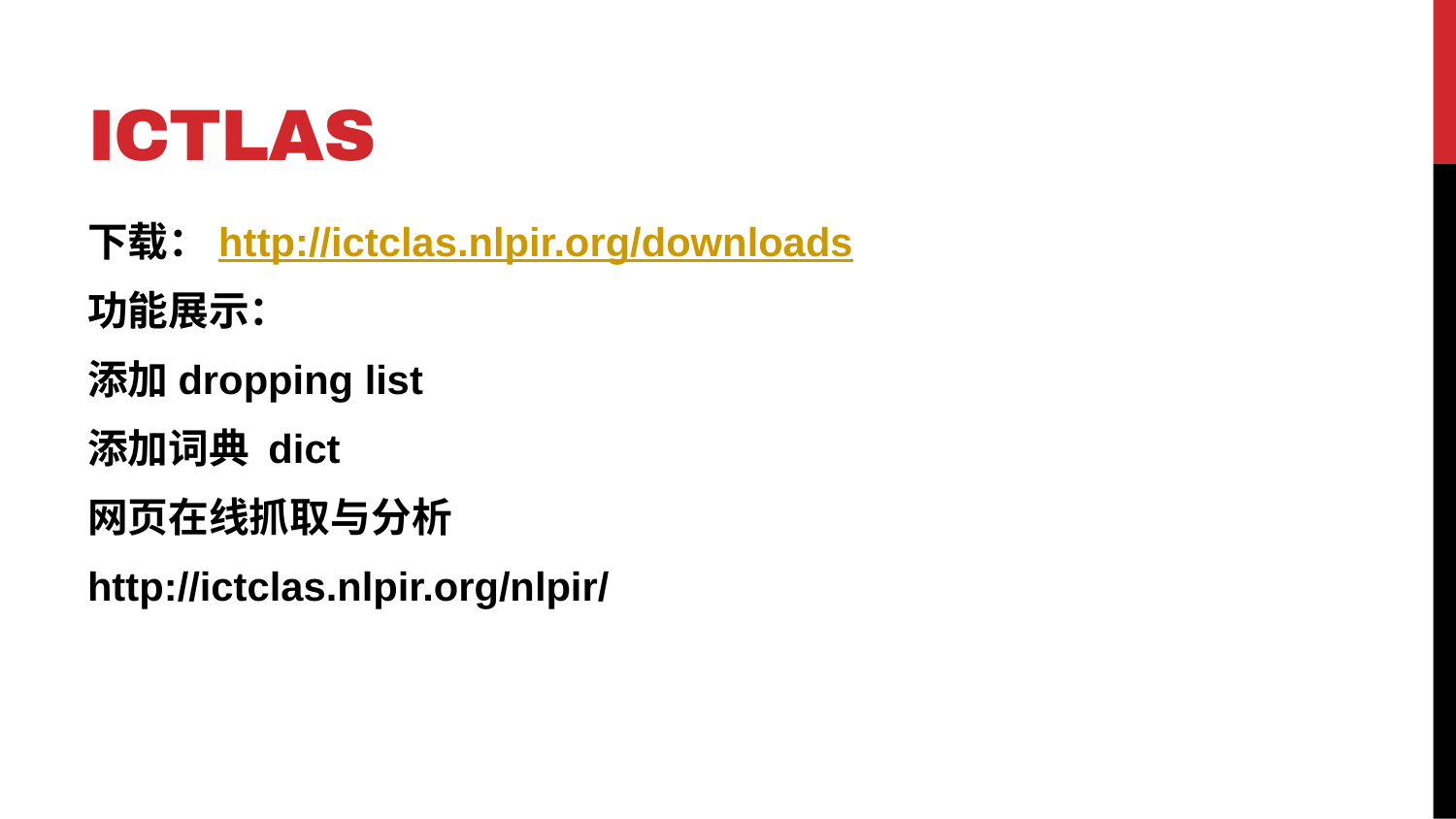

# ICTLAS
下载：http://ictclas.nlpir.org/downloads
功能展示：
添加dropping list
添加词典 dict
网页在线抓取与分析
http://ictclas.nlpir.org/nlpir/